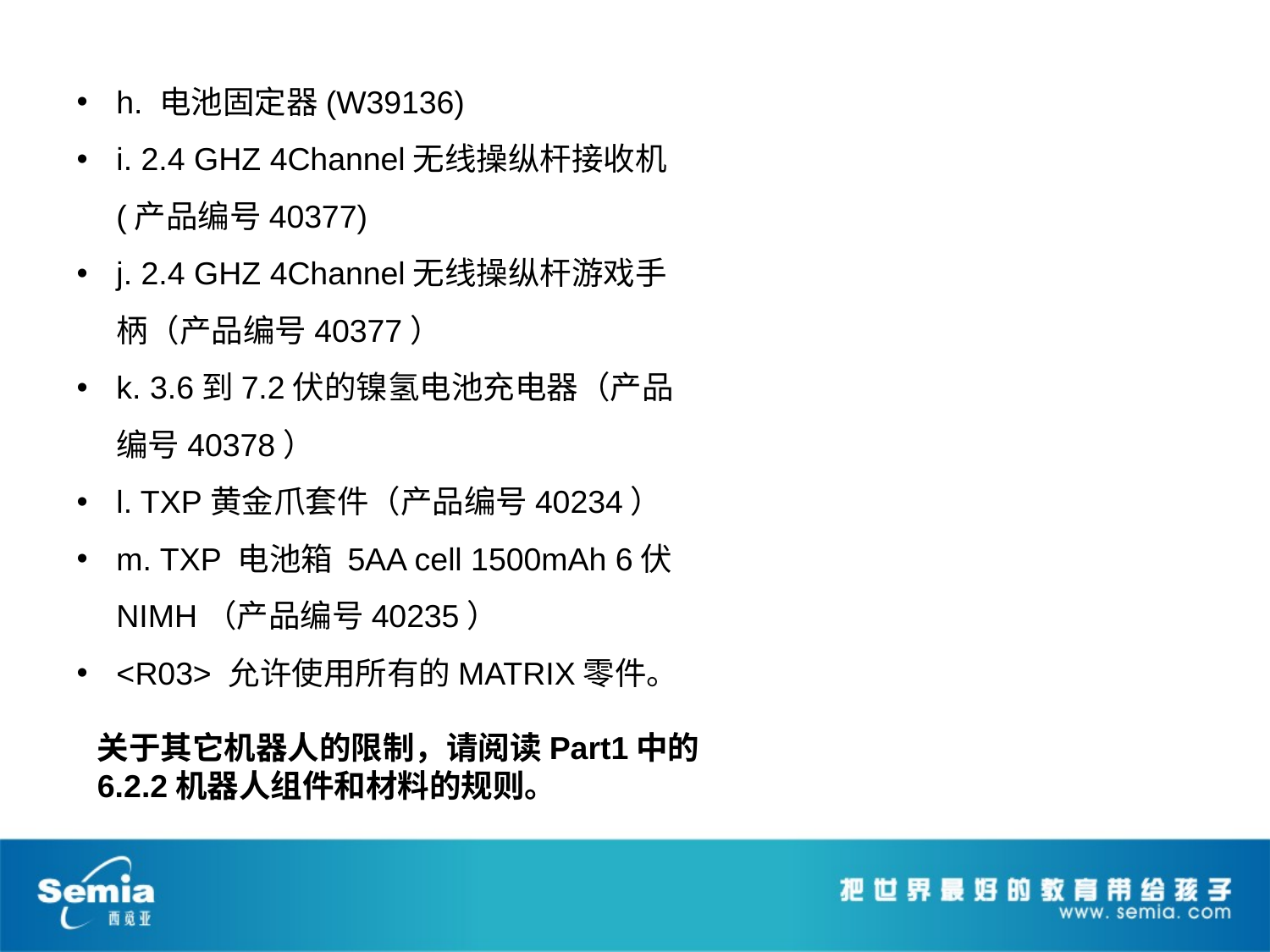

h. 电池固定器(W39136)
i. 2.4 GHZ 4Channel无线操纵杆接收机(产品编号40377)
j. 2.4 GHZ 4Channel无线操纵杆游戏手柄（产品编号40377）
k. 3.6到7.2伏的镍氢电池充电器（产品编号40378）
l. TXP黄金爪套件（产品编号40234）
m. TXP 电池箱 5AA cell 1500mAh 6伏NIMH（产品编号40235）
<R03> 允许使用所有的MATRIX零件。

关于其它机器人的限制，请阅读Part1中的6.2.2机器人组件和材料的规则。